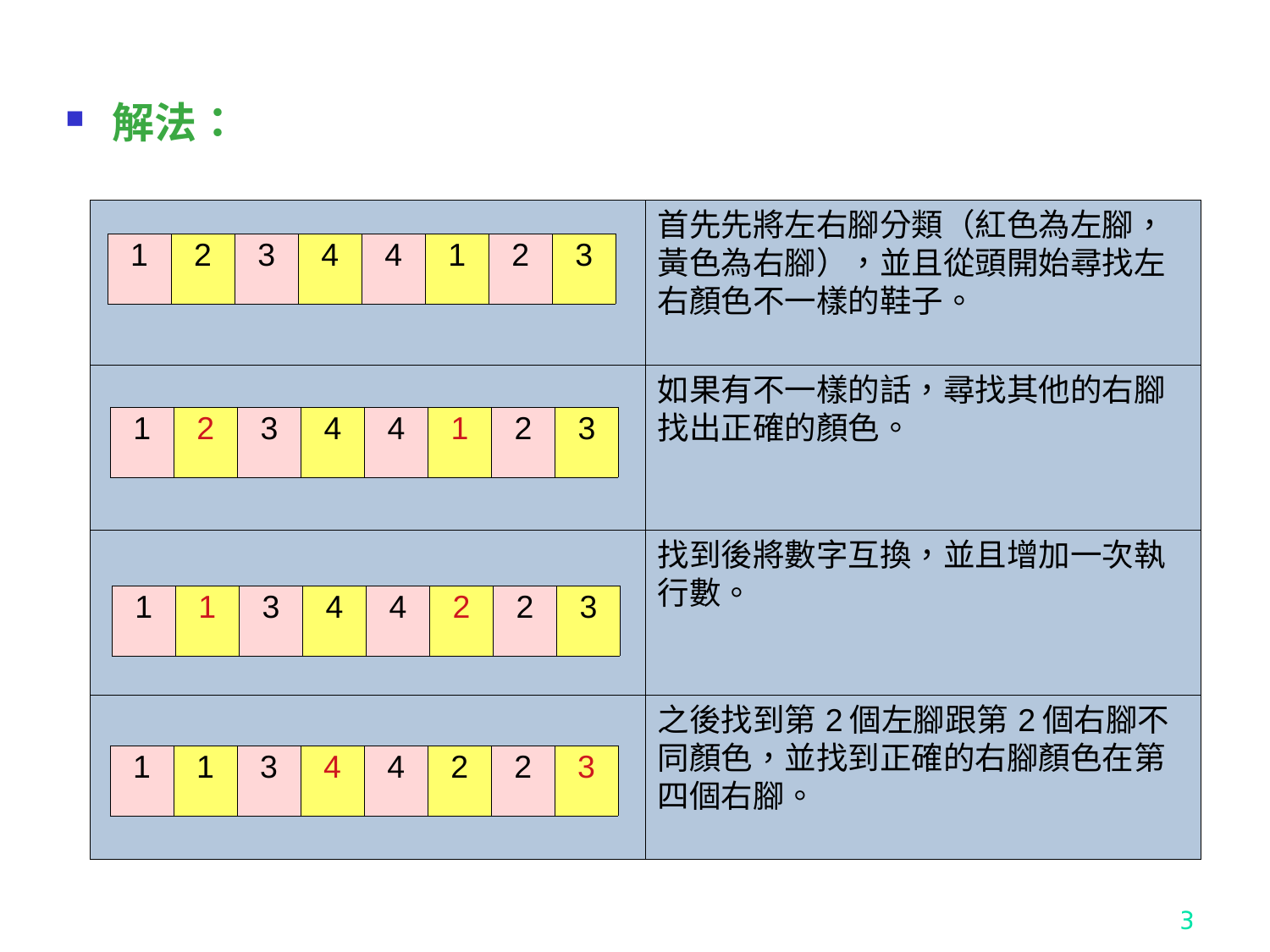

解法：
|  | 首先先將左右腳分類（紅色為左腳，黃色為右腳），並且從頭開始尋找左右顏色不一樣的鞋子。 |
| --- | --- |
|  | 如果有不一樣的話，尋找其他的右腳找出正確的顏色。 |
|  | 找到後將數字互換，並且增加一次執行數。 |
|  | 之後找到第2個左腳跟第2個右腳不同顏色，並找到正確的右腳顏色在第四個右腳。 |
| 1 | 2 | 3 | 4 | 4 | 1 | 2 | 3 |
| --- | --- | --- | --- | --- | --- | --- | --- |
| 1 | 2 | 3 | 4 | 4 | 1 | 2 | 3 |
| --- | --- | --- | --- | --- | --- | --- | --- |
| 1 | 1 | 3 | 4 | 4 | 2 | 2 | 3 |
| --- | --- | --- | --- | --- | --- | --- | --- |
| 1 | 1 | 3 | 4 | 4 | 2 | 2 | 3 |
| --- | --- | --- | --- | --- | --- | --- | --- |
3